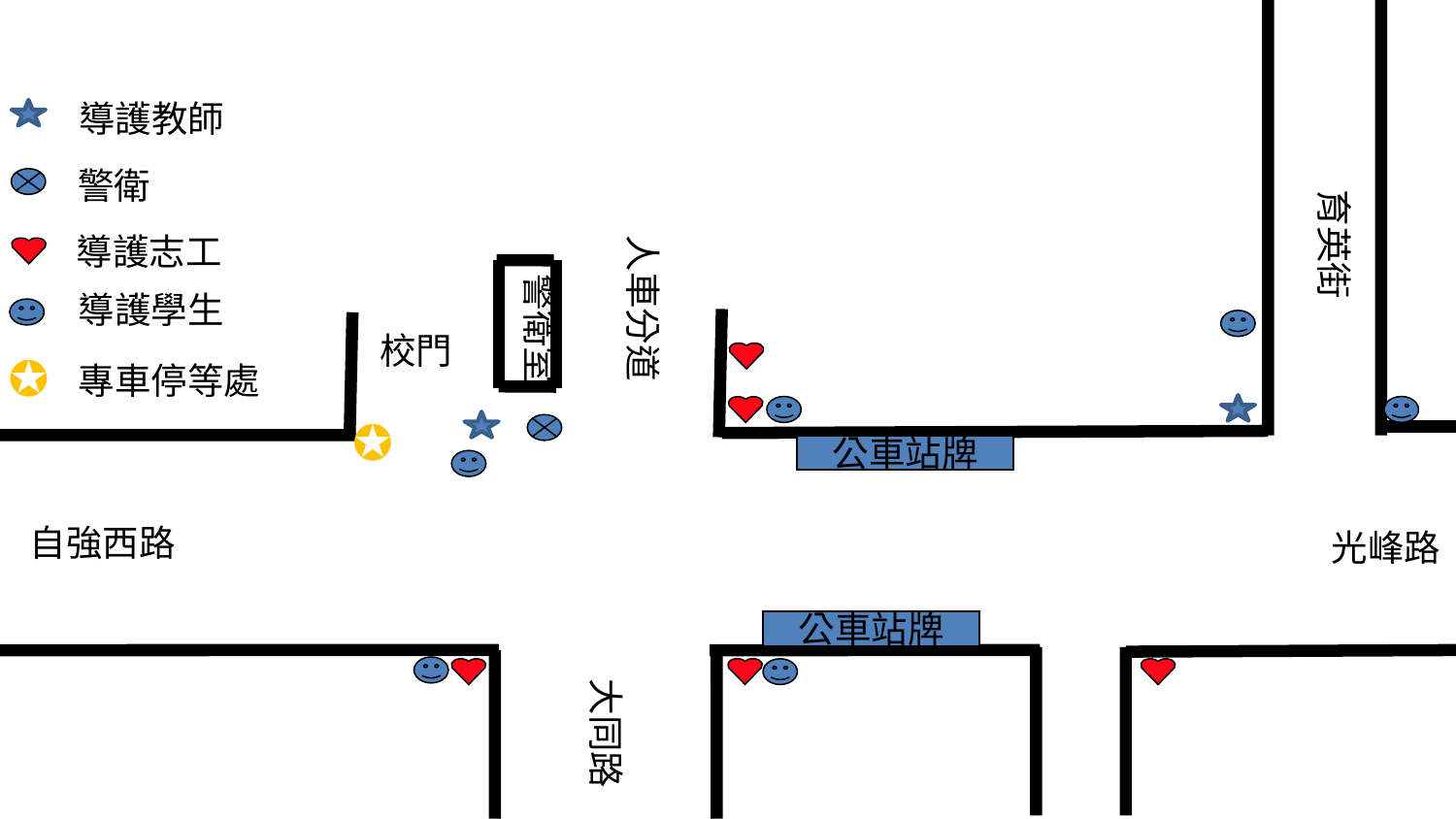

導護教師

警衛

育英街
導護志工
人車分道

警衛室

導護學生

校門
✪

專車停等處

✪

公車站牌

自強西路
光峰路
公車站牌

大同路